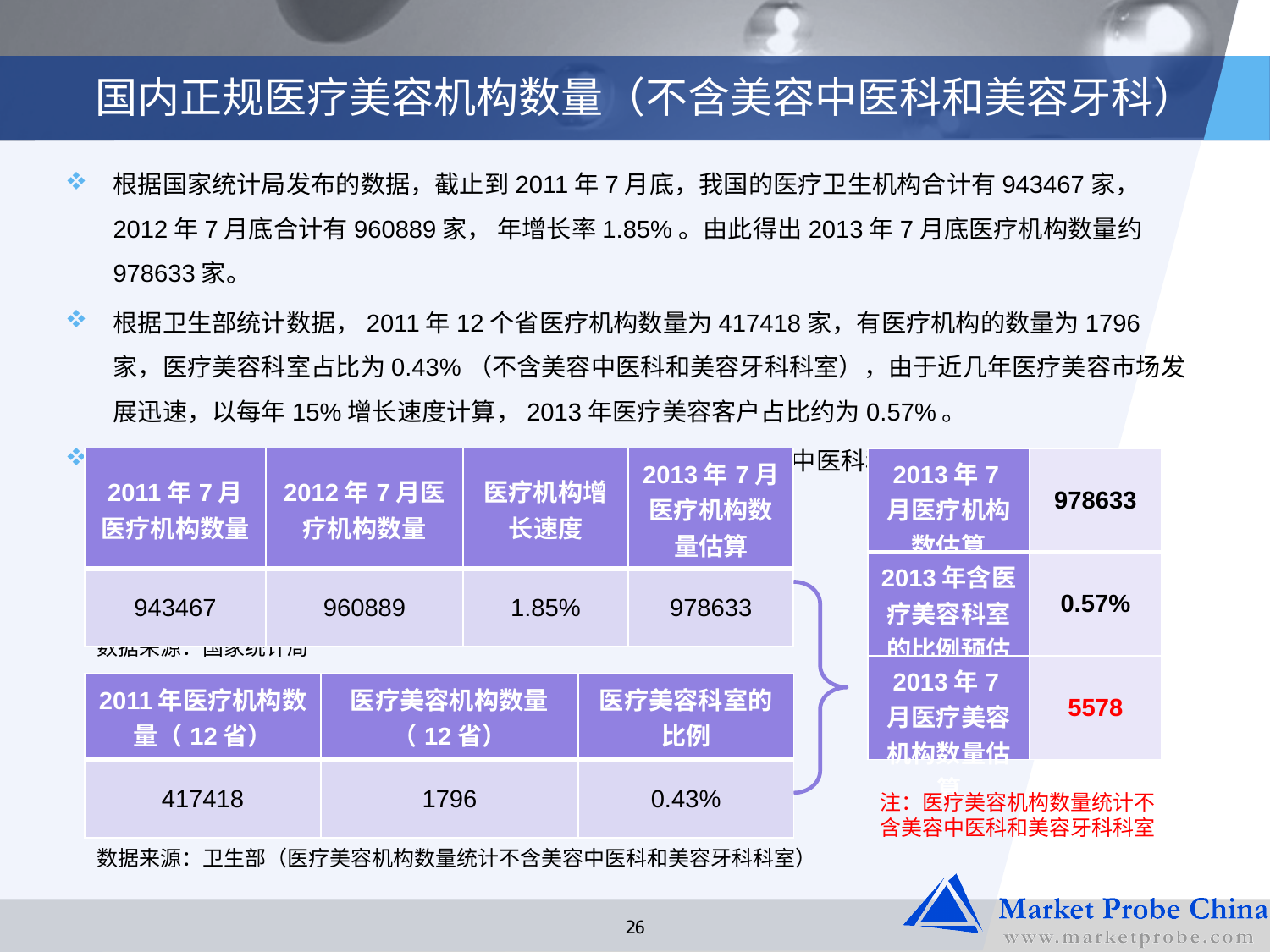

# 国内正规医疗美容机构数量（不含美容中医科和美容牙科）
根据国家统计局发布的数据，截止到2011年7月底，我国的医疗卫生机构合计有943467家， 2012年7月底合计有960889家， 年增长率1.85%。由此得出2013年7月底医疗机构数量约978633家。
根据卫生部统计数据，2011年12个省医疗机构数量为417418家，有医疗机构的数量为1796家，医疗美容科室占比为0.43%（不含美容中医科和美容牙科科室），由于近几年医疗美容市场发展迅速，以每年15%增长速度计算，2013年医疗美容客户占比约为0.57%。
经过估算，2013年正规医疗美容机构约为5578家（不含美容中医科和美容牙科科室）。
| 2011年7月医疗机构数量 | 2012年7月医疗机构数量 | 医疗机构增长速度 | 2013年7月医疗机构数量估算 |
| --- | --- | --- | --- |
| 943467 | 960889 | 1.85% | 978633 |
| 2013年7月医疗机构数估算 | 978633 |
| --- | --- |
| 2013年含医疗美容科室的比例预估 | 0.57% |
| 2013年7月医疗美容机构数量估算 | 5578 |

数据来源：国家统计局
| 2011年医疗机构数量（12省） | 医疗美容机构数量 （12省） | 医疗美容科室的比例 |
| --- | --- | --- |
| 417418 | 1796 | 0.43% |
注：医疗美容机构数量统计不含美容中医科和美容牙科科室
数据来源：卫生部（医疗美容机构数量统计不含美容中医科和美容牙科科室）
26